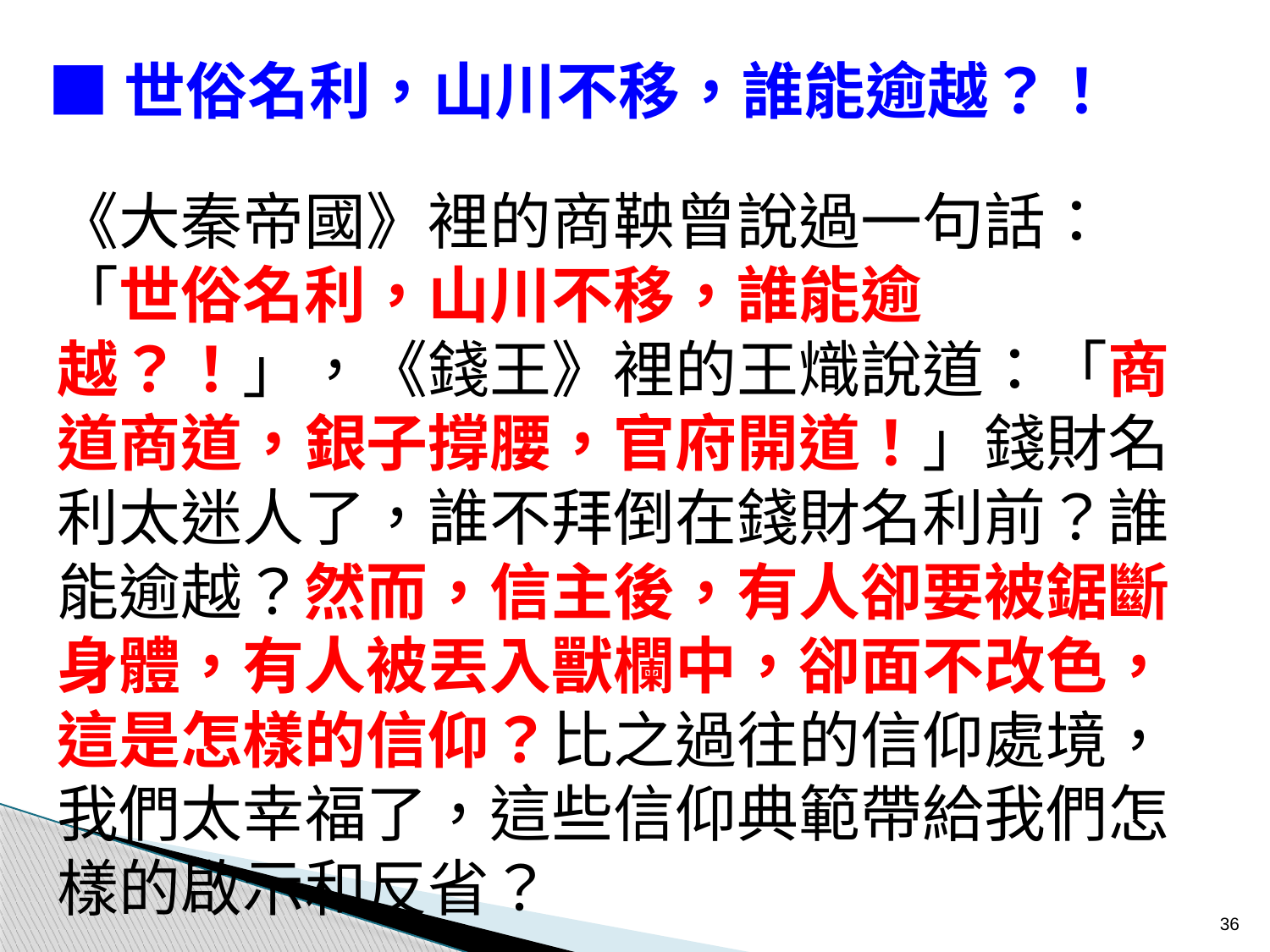

■世俗名利，山川不移，誰能逾越？！
《大秦帝國》裡的商鞅曾說過一句話：「世俗名利，山川不移，誰能逾越？！」，《錢王》裡的王熾說道：「商道商道，銀子撐腰，官府開道！」錢財名利太迷人了，誰不拜倒在錢財名利前？誰能逾越？然而，信主後，有人卻要被鋸斷身體，有人被丟入獸欄中，卻面不改色，這是怎樣的信仰？比之過往的信仰處境，我們太幸福了，這些信仰典範帶給我們怎樣的啟示和反省？
36